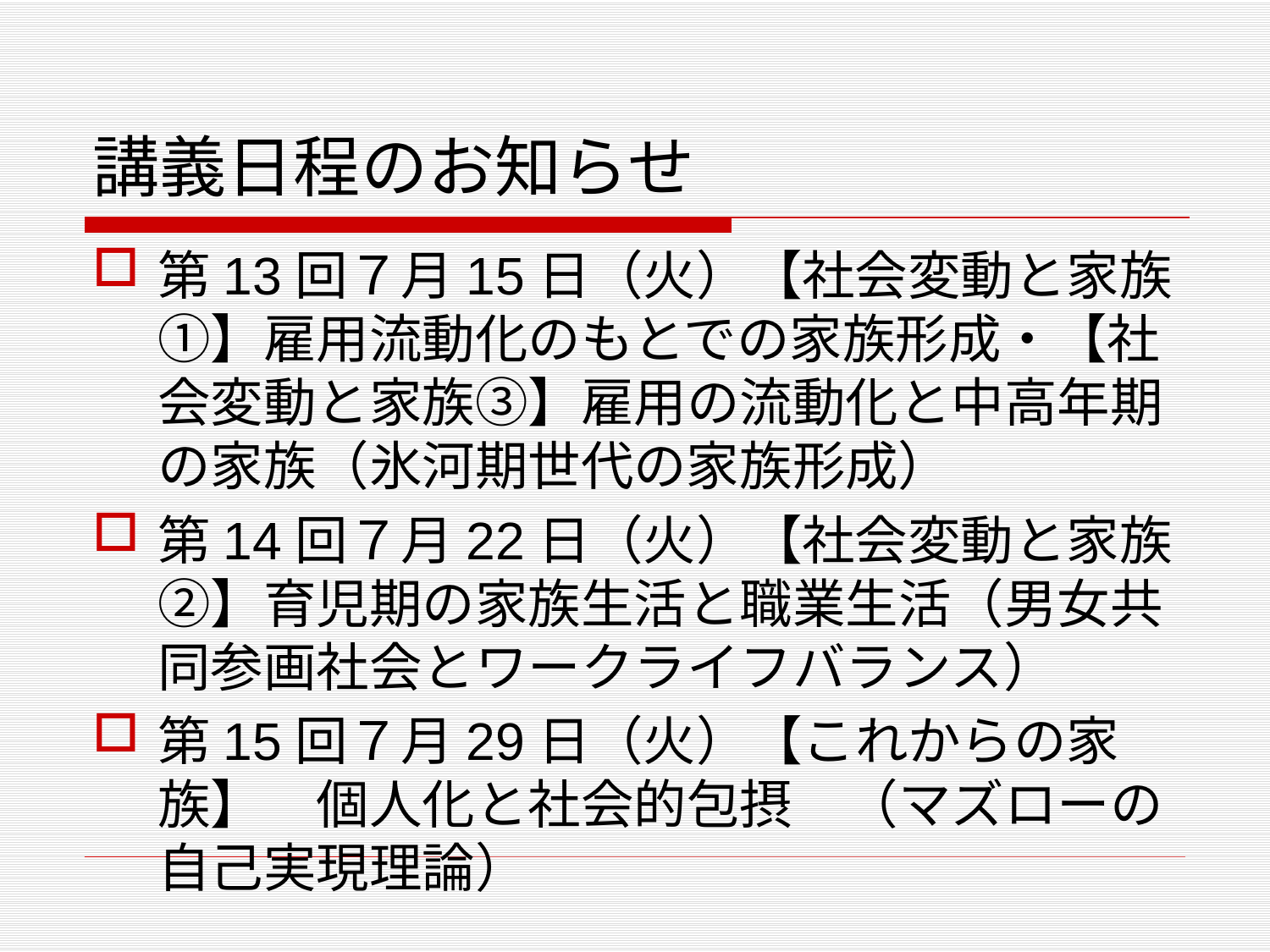

# 講義日程のお知らせ
第13回７月15日（火）【社会変動と家族①】雇用流動化のもとでの家族形成・【社会変動と家族③】雇用の流動化と中高年期の家族（氷河期世代の家族形成）
第14回７月22日（火）【社会変動と家族②】育児期の家族生活と職業生活（男女共同参画社会とワークライフバランス）
第15回７月29日（火）【これからの家族】　個人化と社会的包摂　（マズローの自己実現理論）